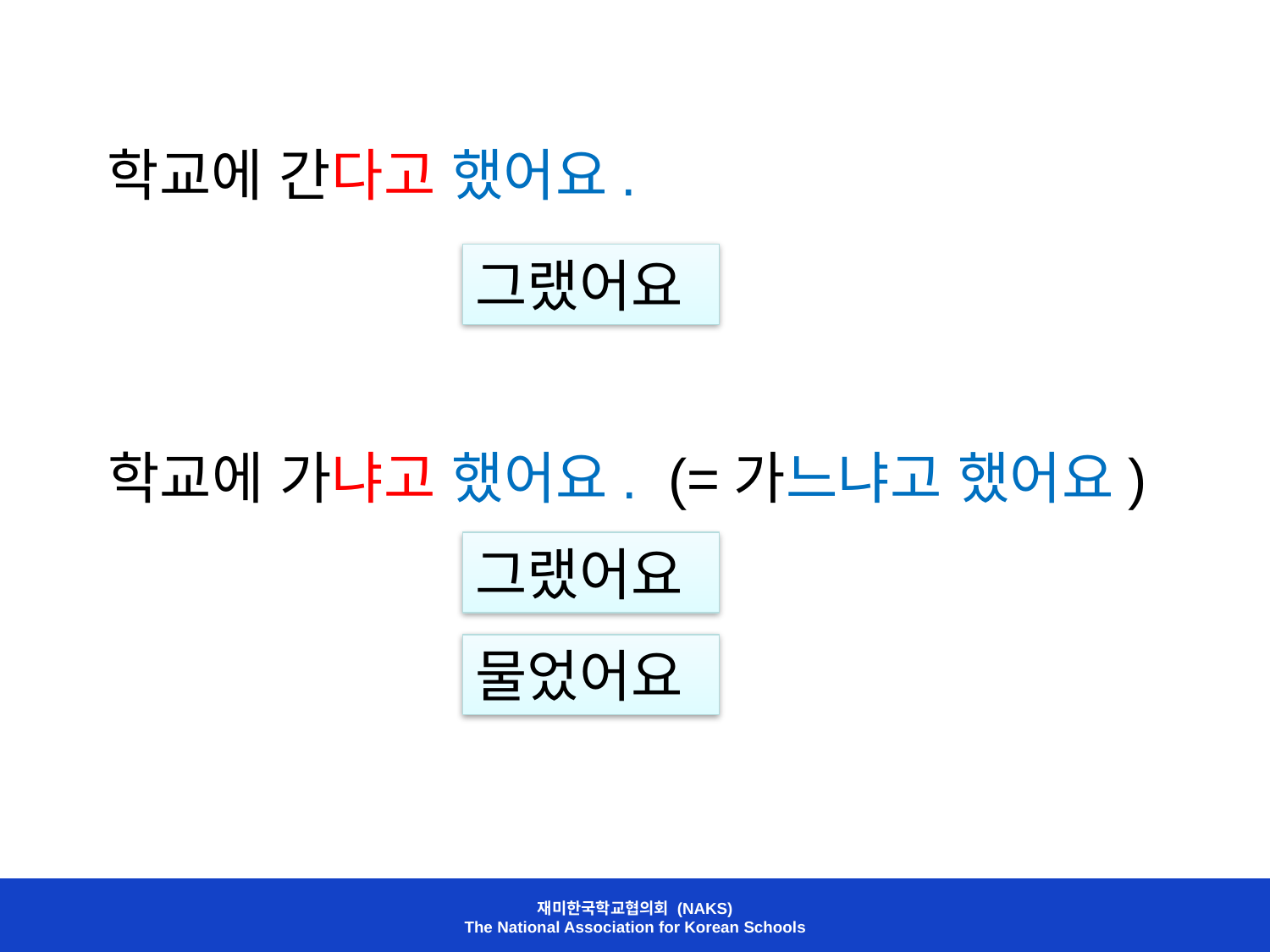

학교에 간다고 했어요.
그랬어요
학교에 가냐고 했어요.  (=가느냐고 했어요)
그랬어요
물었어요
재미한국학교협의회 (NAKS)
The National Association for Korean Schools